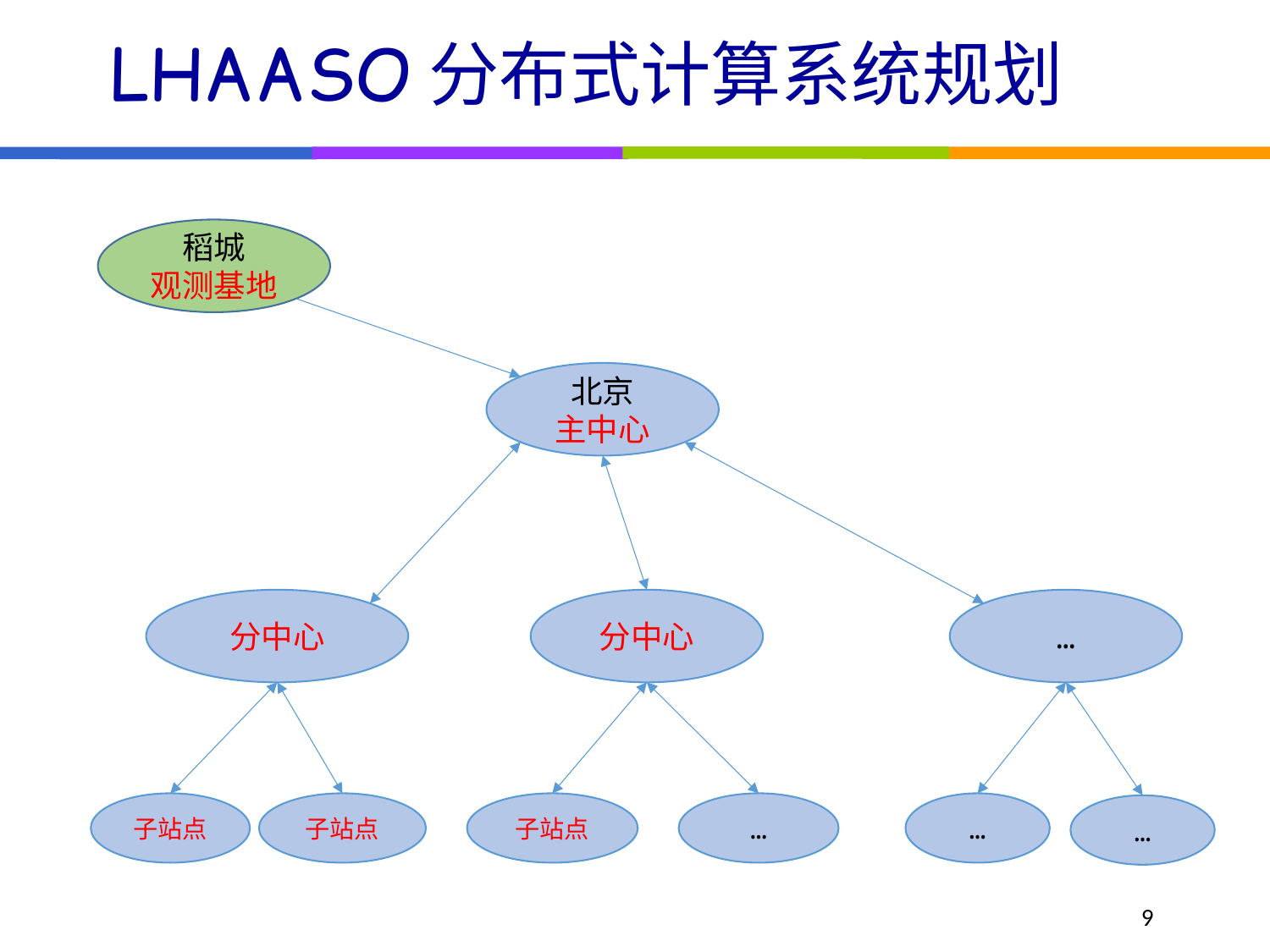

# LHAASO分布式计算系统规划
稻城
观测基地
北京
主中心
分中心
分中心
…
子站点
…
…
子站点
子站点
…